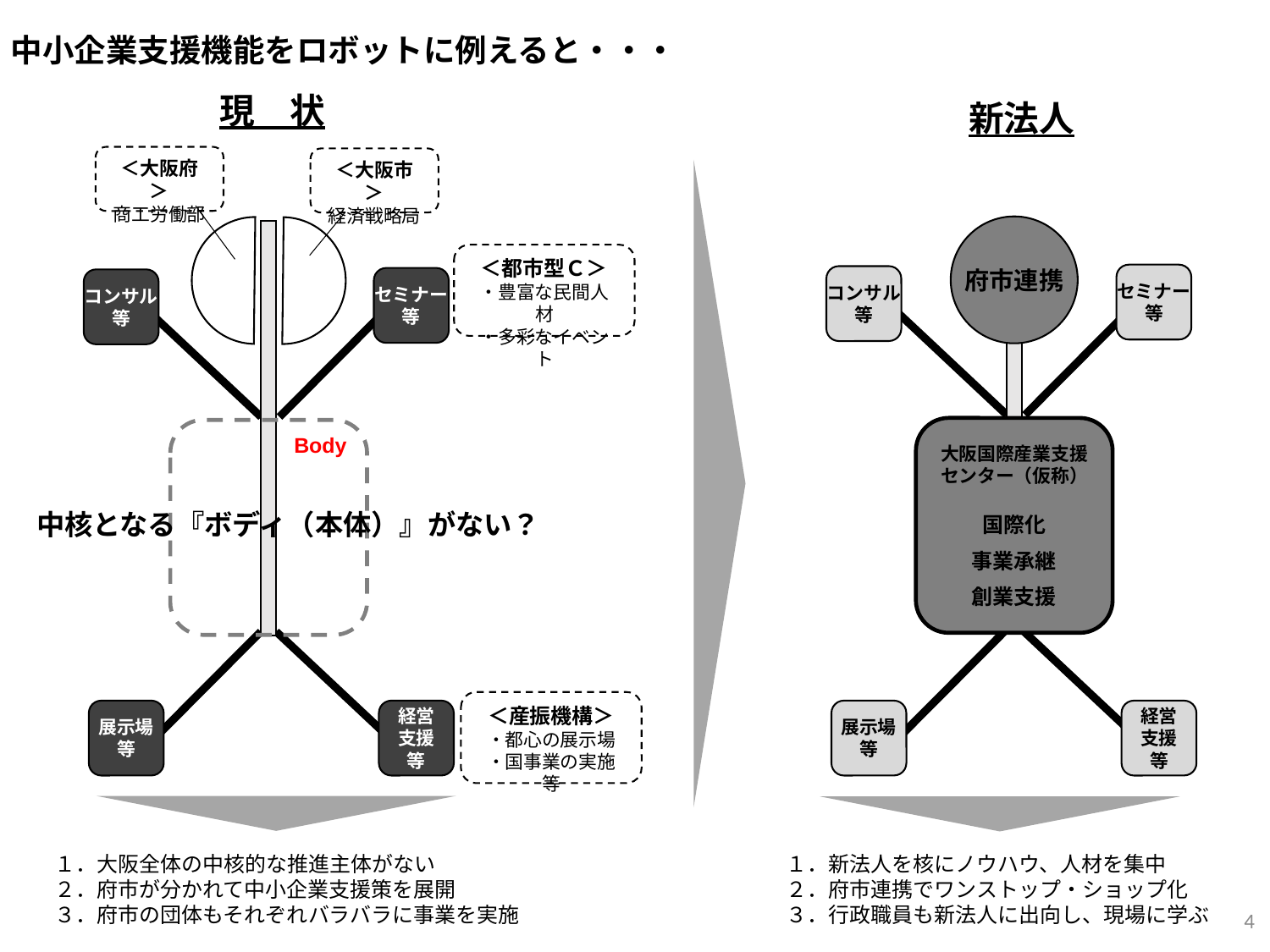

中小企業支援機能をロボットに例えると・・・
現　状
新法人
＜大阪府＞
商工労働部
＜大阪市＞
経済戦略局
府市連携

＜都市型Ｃ＞
・豊富な民間人材
・多彩なイベント
セミナー
等
コンサル
等
セミナー
等
コンサル
等
大阪国際産業支援
センター（仮称）

国際化

事業承継

創業支援

Body

中核となる『ボディ（本体）』がない？
＜産振機構＞
・都心の展示場
・国事業の実施等
展示場
等
経営
支援
等
展示場
等
経営
支援
等

１．大阪全体の中核的な推進主体がない
２．府市が分かれて中小企業支援策を展開
３．府市の団体もそれぞれバラバラに事業を実施
１．新法人を核にノウハウ、人材を集中
２．府市連携でワンストップ・ショップ化
３．行政職員も新法人に出向し、現場に学ぶ
4